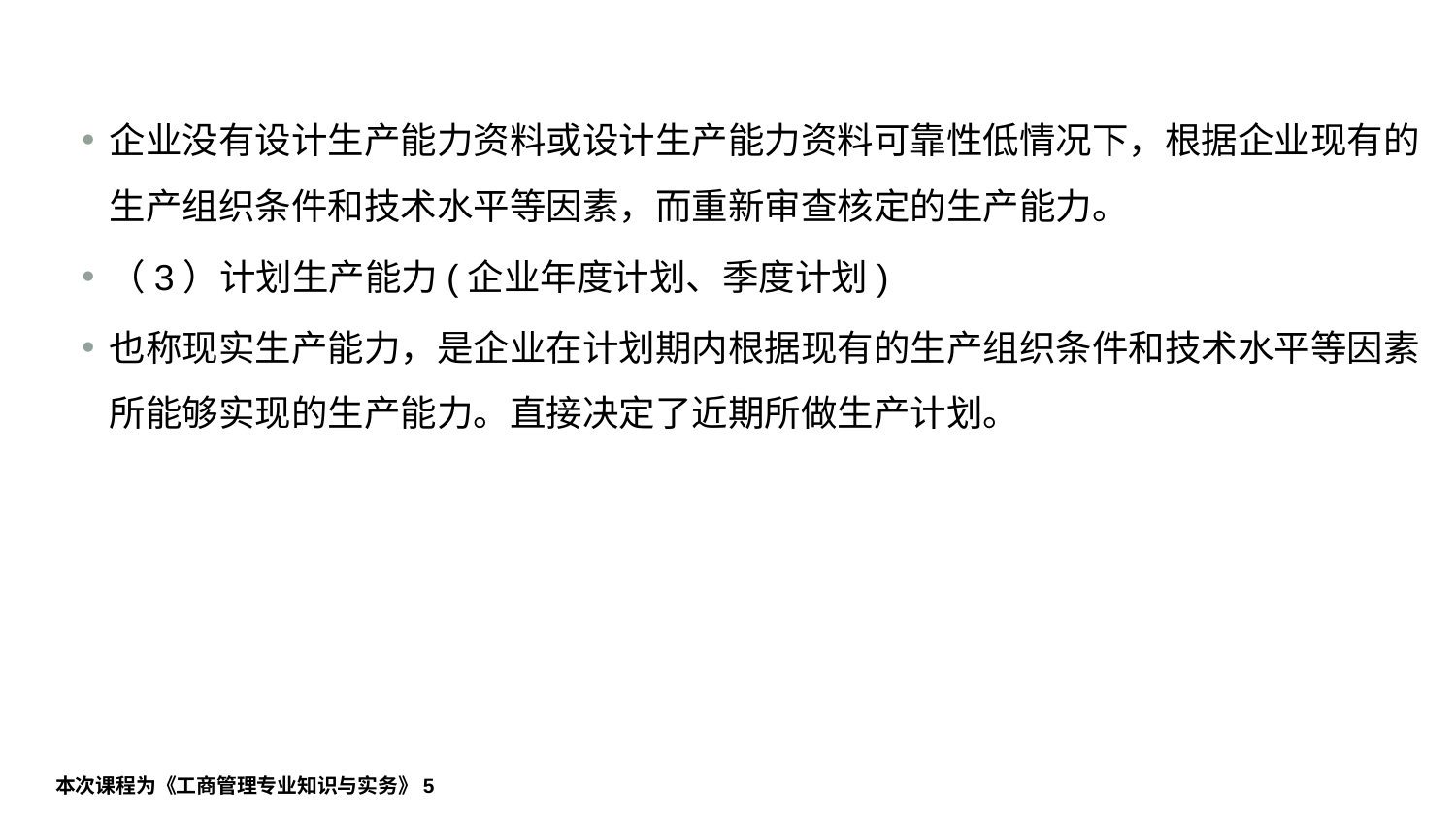

#
企业没有设计生产能力资料或设计生产能力资料可靠性低情况下，根据企业现有的生产组织条件和技术水平等因素，而重新审查核定的生产能力。
（3）计划生产能力(企业年度计划、季度计划)
也称现实生产能力，是企业在计划期内根据现有的生产组织条件和技术水平等因素所能够实现的生产能力。直接决定了近期所做生产计划。